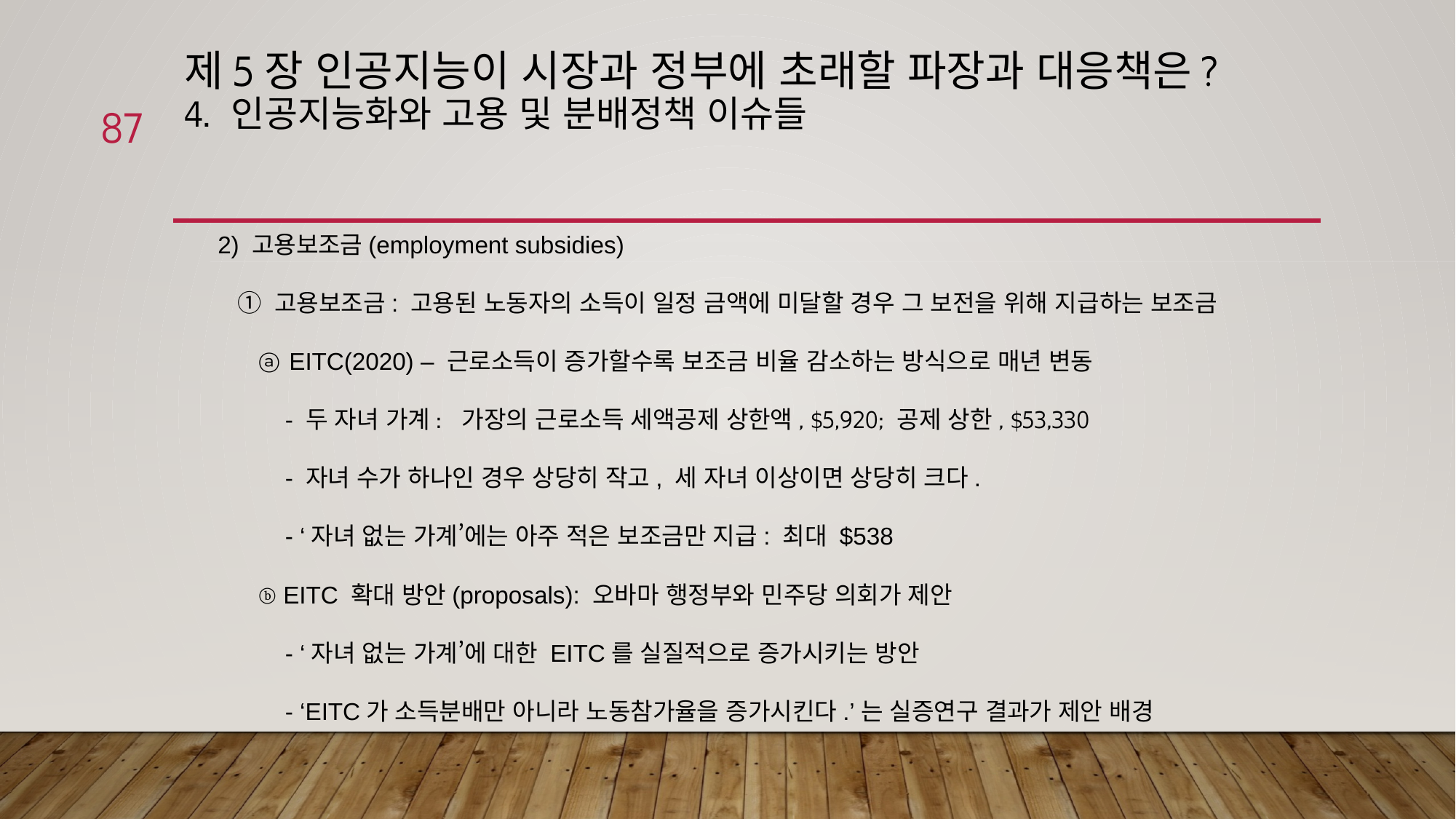

# 제5장 인공지능이 시장과 정부에 초래할 파장과 대응책은? 4. 인공지능화와 고용 및 분배정책 이슈들
87
     2) 고용보조금(employment subsidies)
        ① 고용보조금: 고용된 노동자의 소득이 일정 금액에 미달할 경우 그 보전을 위해 지급하는 보조금
           ⓐ EITC(2020) – 근로소득이 증가할수록 보조금 비율 감소하는 방식으로 매년 변동
               - 두 자녀 가계:  가장의 근로소득 세액공제 상한액, $5,920; 공제 상한, $53,330
               - 자녀 수가 하나인 경우 상당히 작고, 세 자녀 이상이면 상당히 크다.
               - ‘자녀 없는 가계’에는 아주 적은 보조금만 지급: 최대 $538
           ⓑ EITC 확대 방안(proposals): 오바마 행정부와 민주당 의회가 제안
               - ‘자녀 없는 가계’에 대한 EITC를 실질적으로 증가시키는 방안
               - ‘EITC가 소득분배만 아니라 노동참가율을 증가시킨다.’는 실증연구 결과가 제안 배경